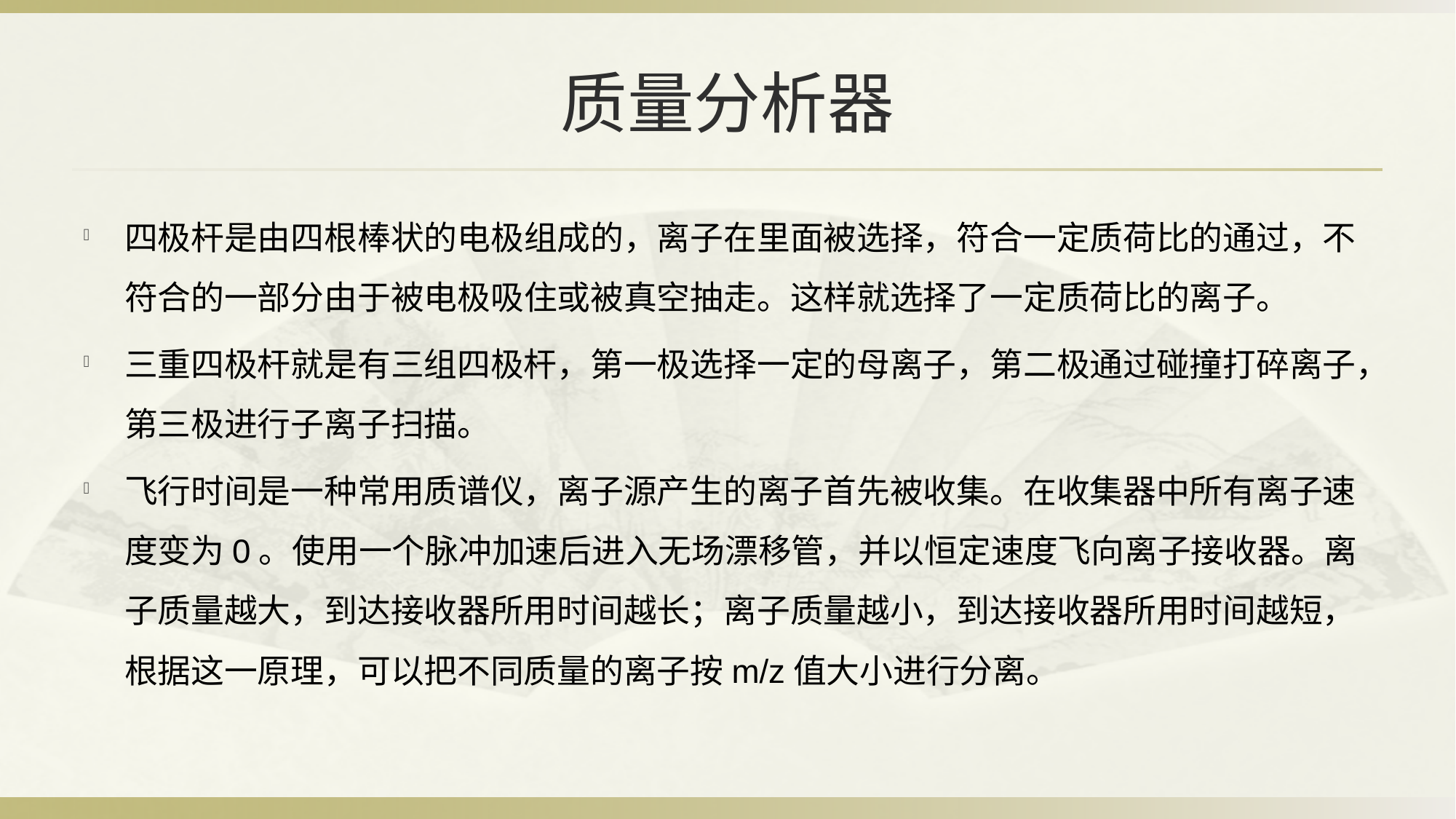

# 质量分析器
四极杆是由四根棒状的电极组成的，离子在里面被选择，符合一定质荷比的通过，不符合的一部分由于被电极吸住或被真空抽走。这样就选择了一定质荷比的离子。
三重四极杆就是有三组四极杆，第一极选择一定的母离子，第二极通过碰撞打碎离子，第三极进行子离子扫描。
飞行时间是一种常用质谱仪，离子源产生的离子首先被收集。在收集器中所有离子速度变为0。使用一个脉冲加速后进入无场漂移管，并以恒定速度飞向离子接收器。离子质量越大，到达接收器所用时间越长；离子质量越小，到达接收器所用时间越短，根据这一原理，可以把不同质量的离子按m/z值大小进行分离。